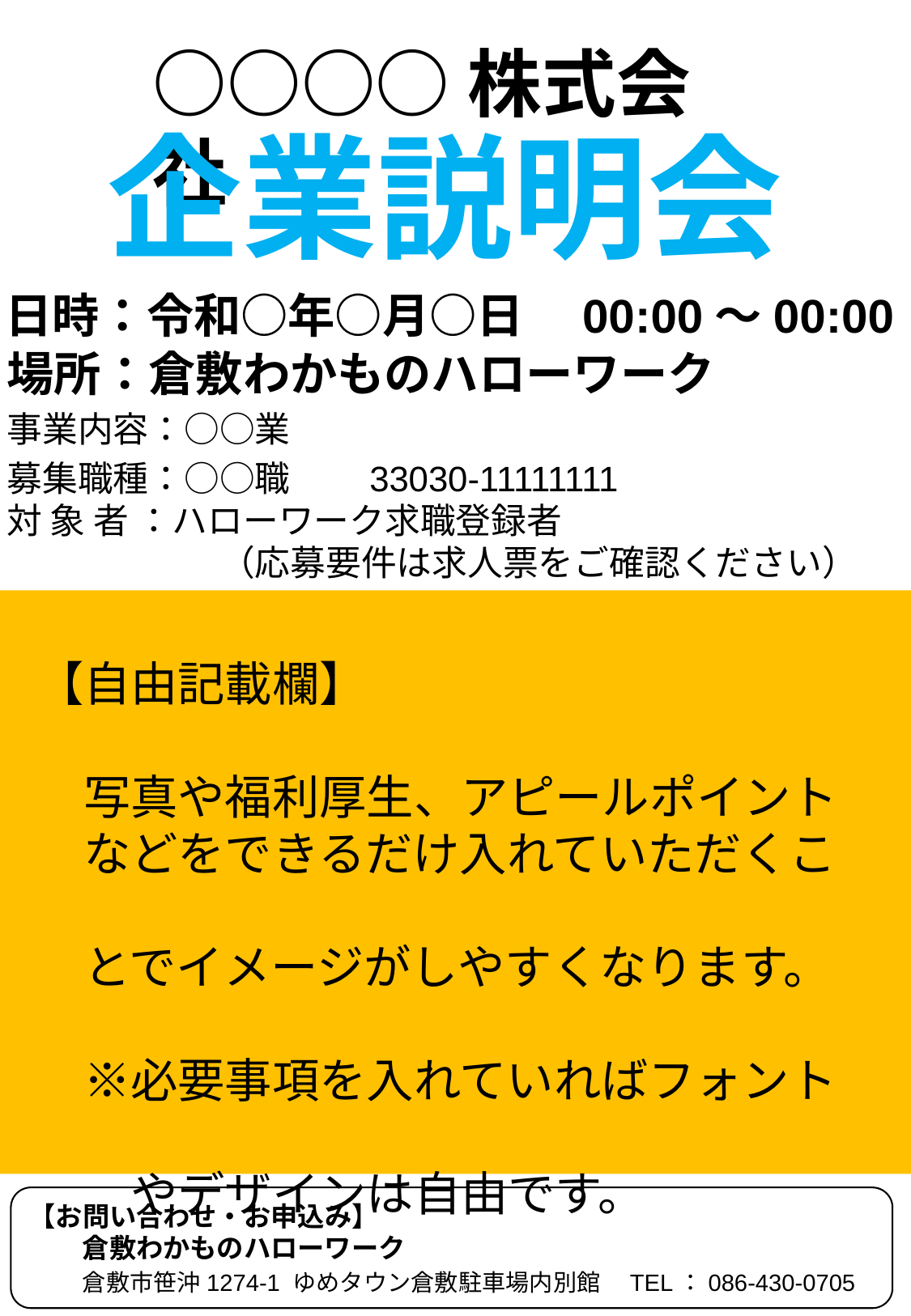

○○○○株式会社
企業説明会
日時：令和○年○月○日　00:00～00:00
場所：倉敷わかものハローワーク
事業内容：○○業
募集職種：○○職　　33030-11111111
対 象 者 ：ハローワーク求職登録者
　　　　　　（応募要件は求人票をご確認ください）

【自由記載欄】

　写真や福利厚生、アピールポイント
　などをできるだけ入れていただくこ
　とでイメージがしやすくなります。

　※必要事項を入れていればフォント
　　やデザインは自由です。

【お問い合わせ・お申込み】
　　倉敷わかものハローワーク
　　倉敷市笹沖1274-1 ゆめタウン倉敷駐車場内別館　TEL：086-430-0705